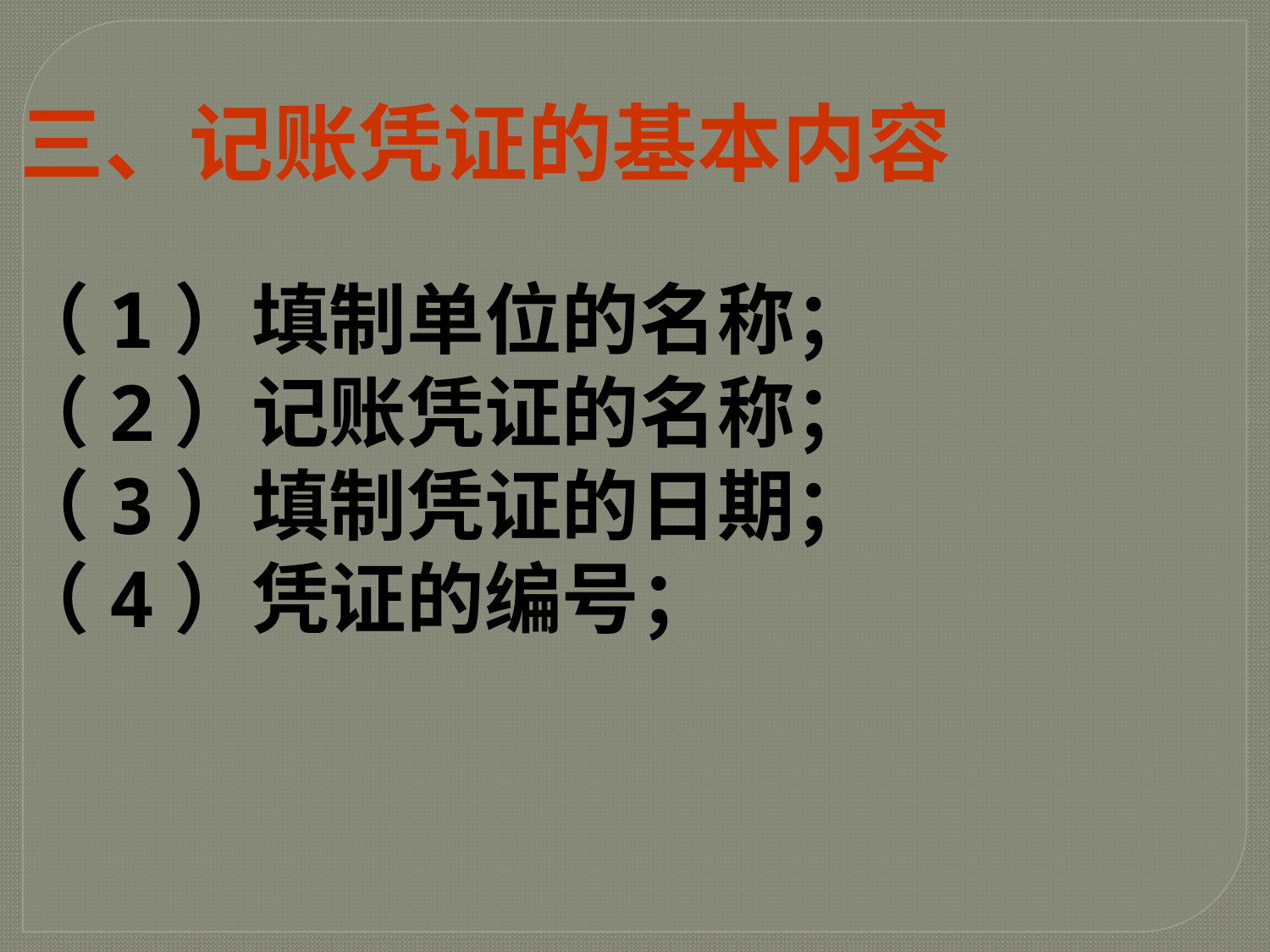

三、记账凭证的基本内容
（1）填制单位的名称；
（2）记账凭证的名称；
（3）填制凭证的日期；
（4）凭证的编号；